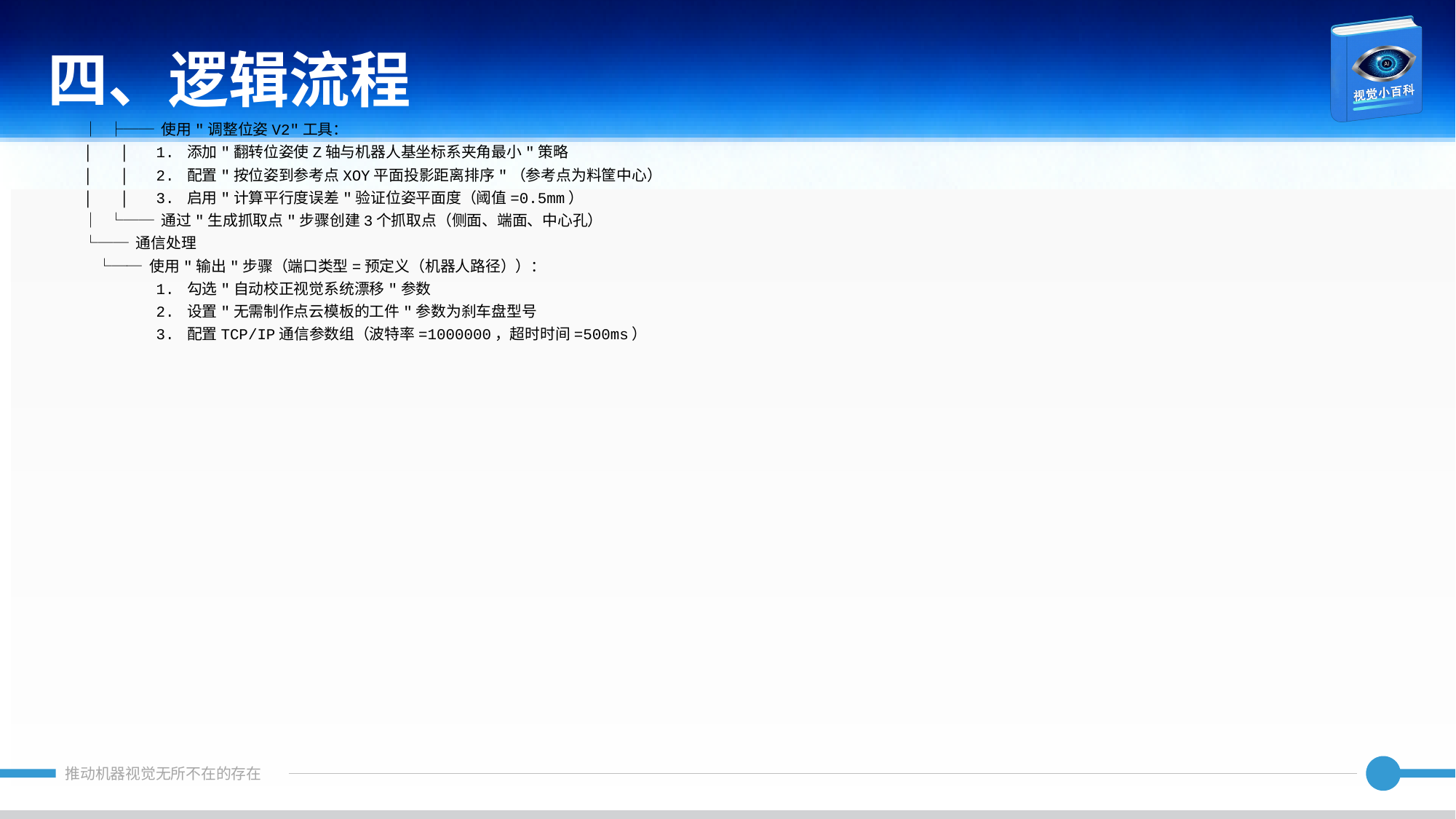

四、逻辑流程

│   ├── 使用"调整位姿V2"工具：
│   │   1. 添加"翻转位姿使Z轴与机器人基坐标系夹角最小"策略
│   │   2. 配置"按位姿到参考点XOY平面投影距离排序"（参考点为料筐中心）
│   │   3. 启用"计算平行度误差"验证位姿平面度（阈值=0.5mm）
│   └── 通过"生成抓取点"步骤创建3个抓取点（侧面、端面、中心孔）
└── 通信处理
    └── 使用"输出"步骤（端口类型=预定义（机器人路径））：
        1. 勾选"自动校正视觉系统漂移"参数
        2. 设置"无需制作点云模板的工件"参数为刹车盘型号
        3. 配置TCP/IP通信参数组（波特率=1000000，超时时间=500ms）
10